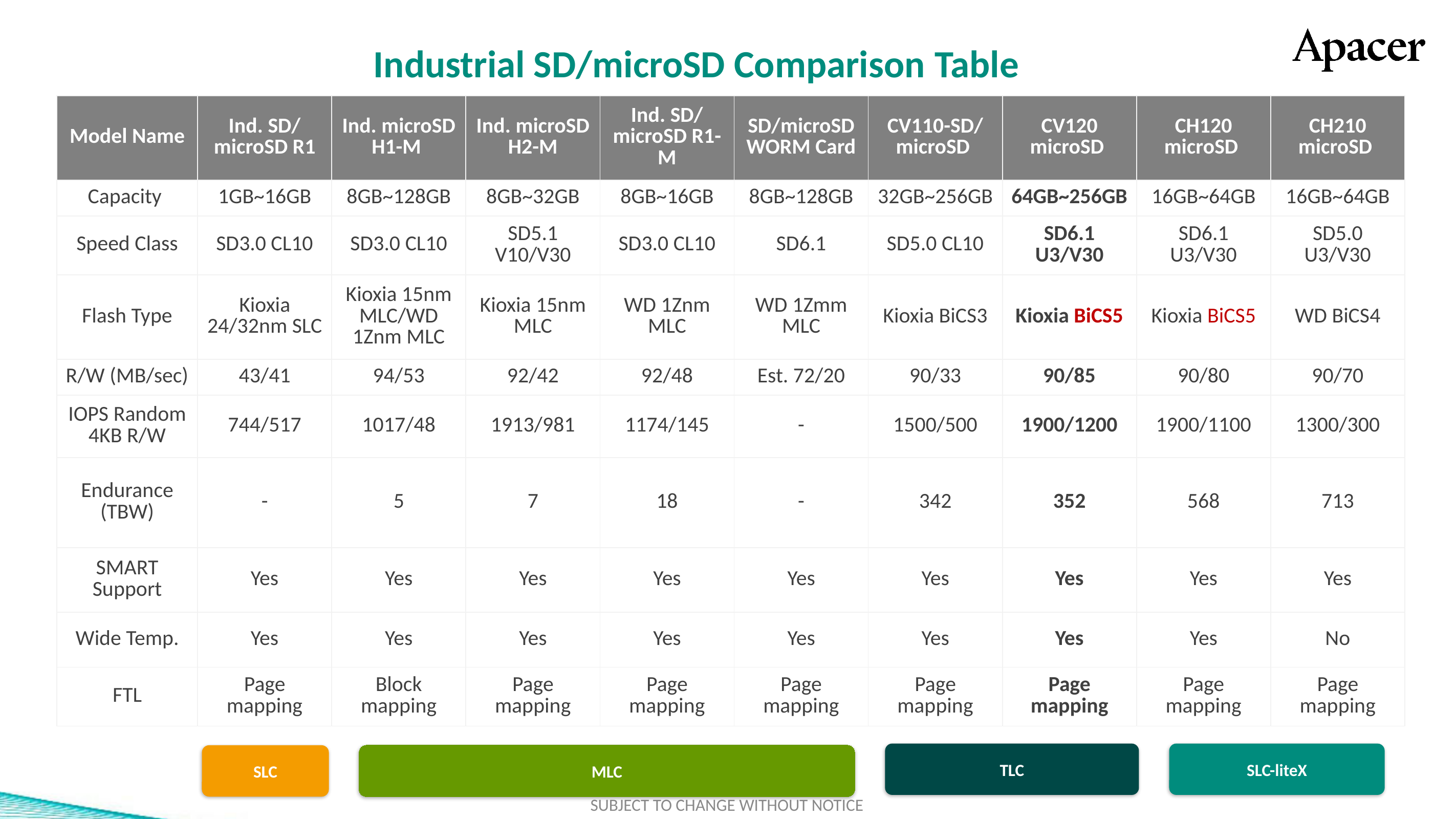

Industrial SD/microSD Comparison Table
| Model Name | Ind. SD/ microSD R1 | Ind. microSD H1-M | Ind. microSD H2-M | Ind. SD/ microSD R1-M | SD/microSD WORM Card | CV110-SD/ microSD | CV120 microSD | CH120 microSD | CH210 microSD |
| --- | --- | --- | --- | --- | --- | --- | --- | --- | --- |
| Capacity | 1GB~16GB | 8GB~128GB | 8GB~32GB | 8GB~16GB | 8GB~128GB | 32GB~256GB | 64GB~256GB | 16GB~64GB | 16GB~64GB |
| Speed Class | SD3.0 CL10 | SD3.0 CL10 | SD5.1 V10/V30 | SD3.0 CL10 | SD6.1 | SD5.0 CL10 | SD6.1 U3/V30 | SD6.1 U3/V30 | SD5.0 U3/V30 |
| Flash Type | Kioxia 24/32nm SLC | Kioxia 15nm MLC/WD 1Znm MLC | Kioxia 15nm MLC | WD 1Znm MLC | WD 1Zmm MLC | Kioxia BiCS3 | Kioxia BiCS5 | Kioxia BiCS5 | WD BiCS4 |
| R/W (MB/sec) | 43/41 | 94/53 | 92/42 | 92/48 | Est. 72/20 | 90/33 | 90/85 | 90/80 | 90/70 |
| IOPS Random 4KB R/W | 744/517 | 1017/48 | 1913/981 | 1174/145 | - | 1500/500 | 1900/1200 | 1900/1100 | 1300/300 |
| Endurance (TBW) | - | 5 | 7 | 18 | - | 342 | 352 | 568 | 713 |
| SMART Support | Yes | Yes | Yes | Yes | Yes | Yes | Yes | Yes | Yes |
| Wide Temp. | Yes | Yes | Yes | Yes | Yes | Yes | Yes | Yes | No |
| FTL | Page mapping | Block mapping | Page mapping | Page mapping | Page mapping | Page mapping | Page mapping | Page mapping | Page mapping |
標準色
附屬
配色
3D TLC
2D MLC
SLC-lite
SLC
類工

SLC-liteX

TLC
SLC-liteX
SLC
MLC